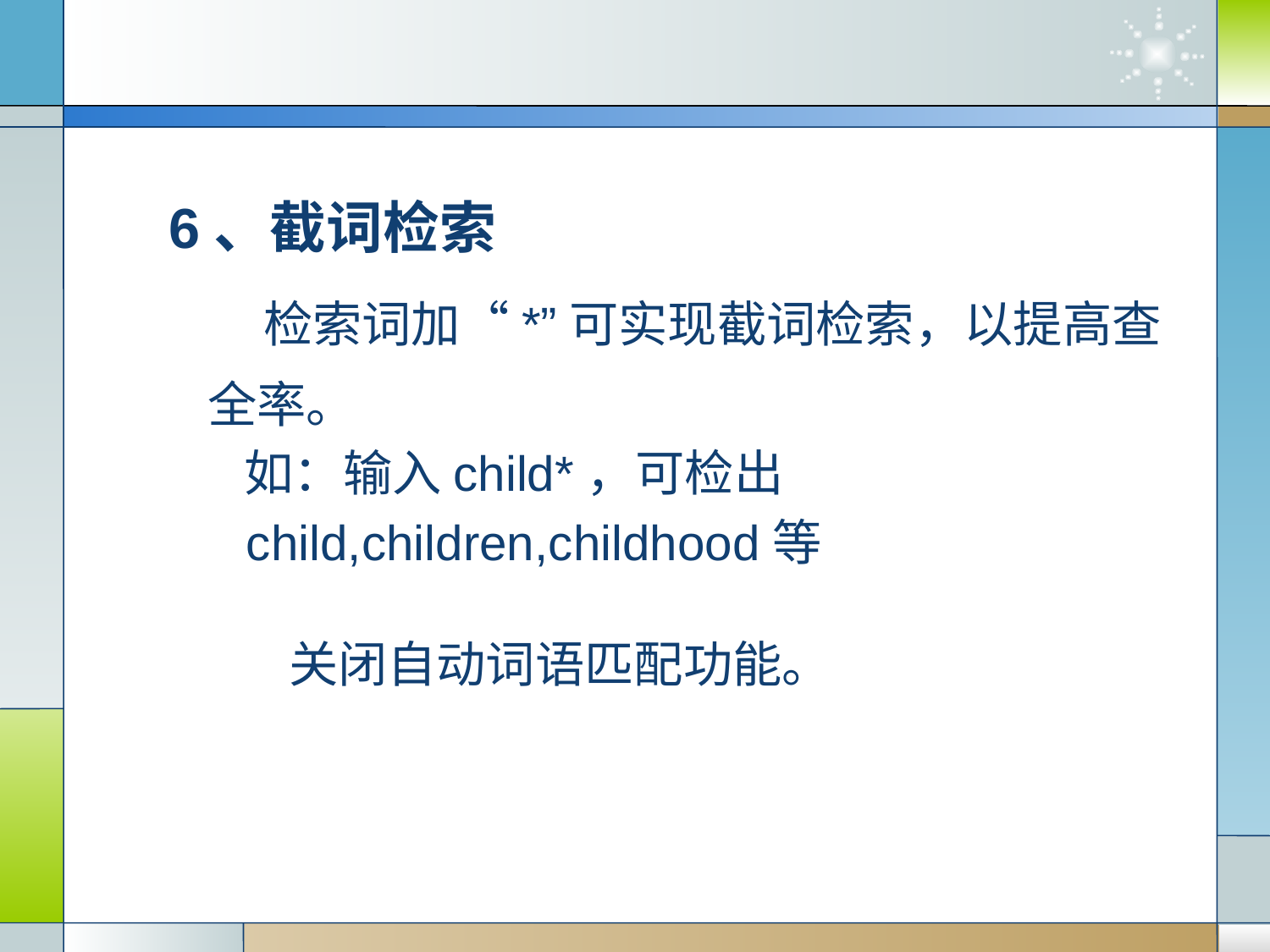

6、截词检索
    检索词加“*”可实现截词检索，以提高查全率。

     如：输入child*，可检出
     child,children,childhood等
关闭自动词语匹配功能。